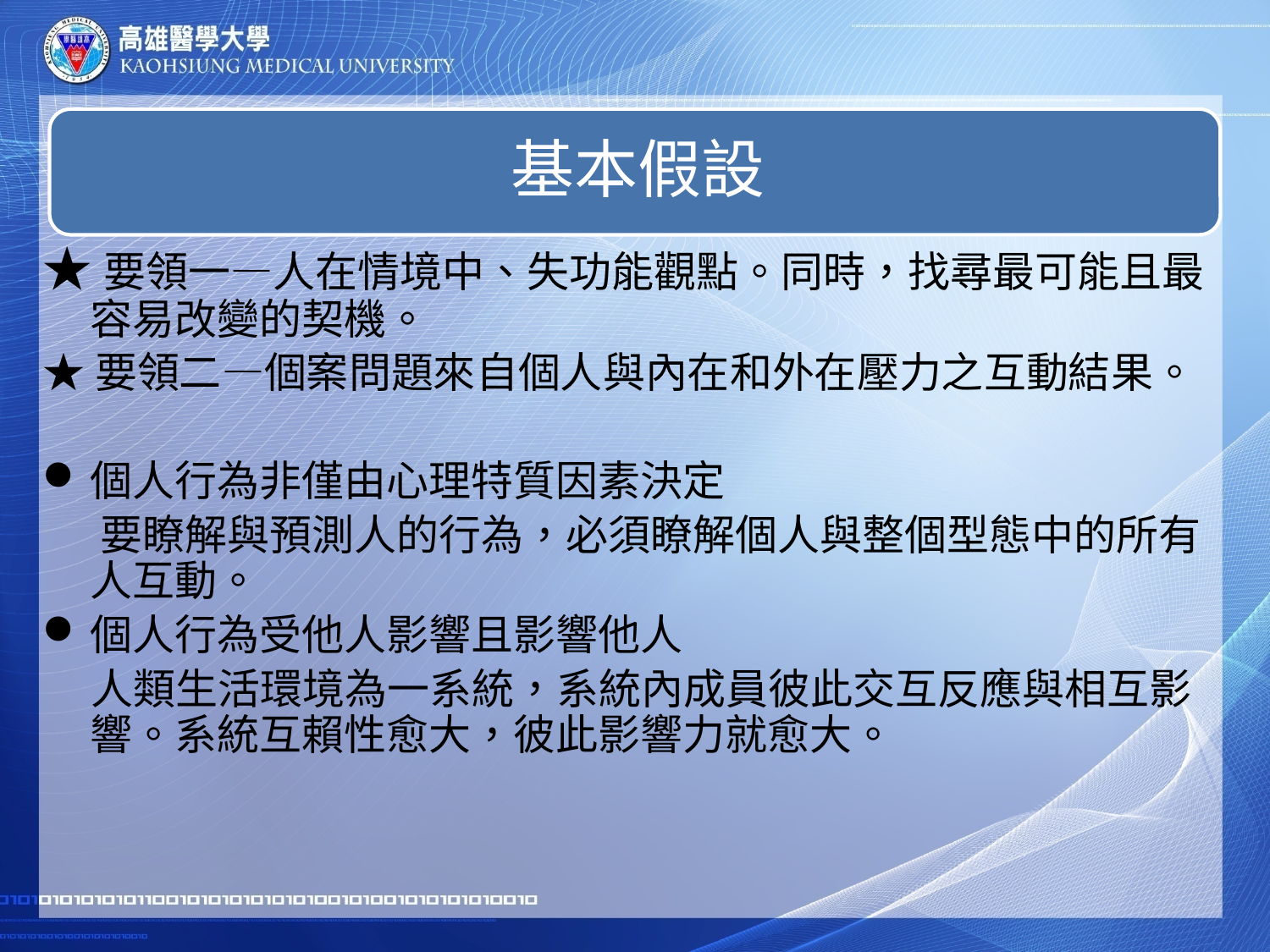

基本假設
★要領一—人在情境中、失功能觀點。同時，找尋最可能且最容易改變的契機。
★要領二—個案問題來自個人與內在和外在壓力之互動結果。

個人行為非僅由心理特質因素決定
     要瞭解與預測人的行為，必須瞭解個人與整個型態中的所有人互動。
個人行為受他人影響且影響他人
    人類生活環境為一系統，系統內成員彼此交互反應與相互影響。系統互賴性愈大，彼此影響力就愈大。